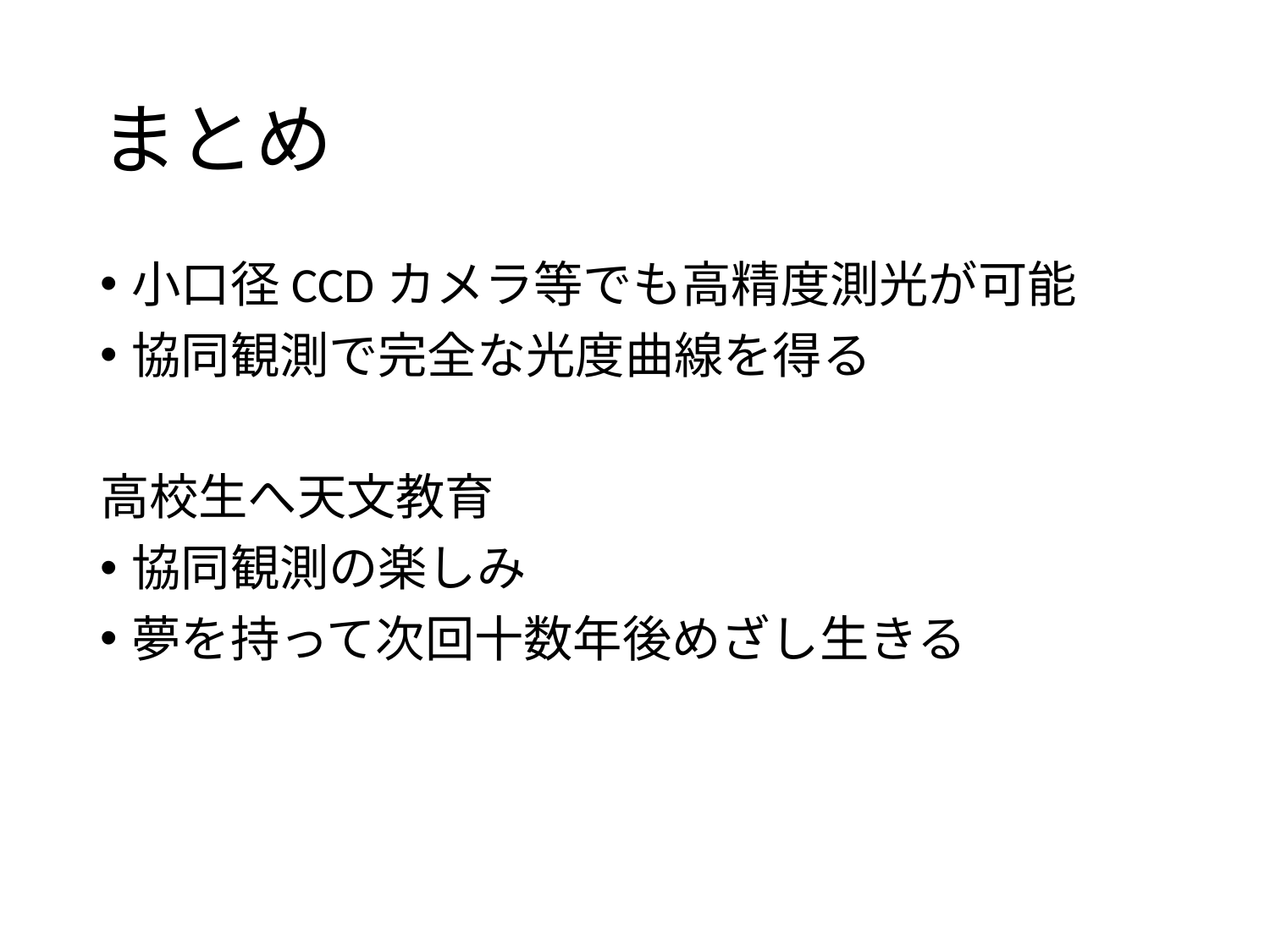

# まとめ
小口径CCDカメラ等でも高精度測光が可能
協同観測で完全な光度曲線を得る

高校生へ天文教育
協同観測の楽しみ
夢を持って次回十数年後めざし生きる